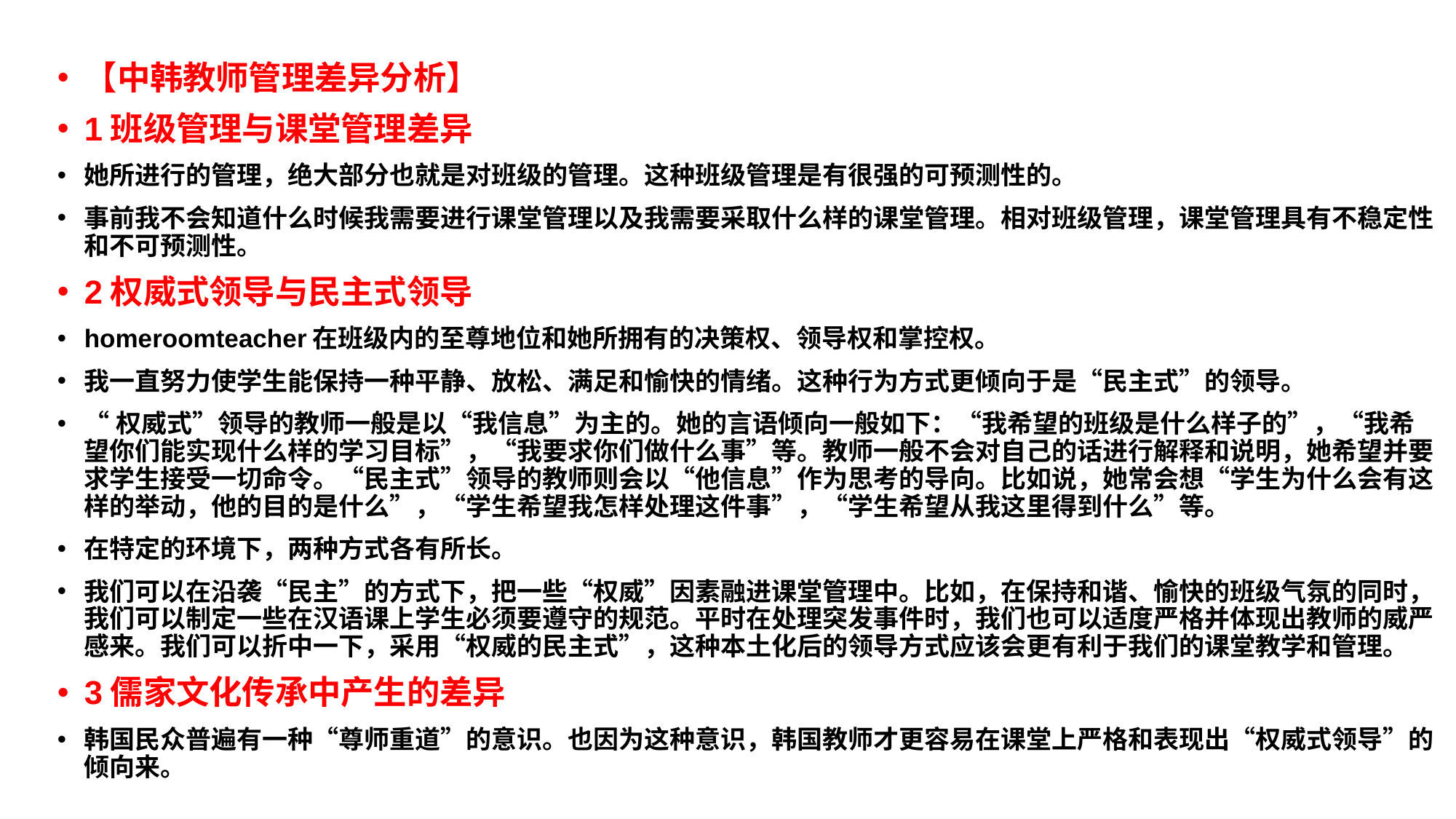

【中韩教师管理差异分析】
1班级管理与课堂管理差异
她所进行的管理，绝大部分也就是对班级的管理。这种班级管理是有很强的可预测性的。
事前我不会知道什么时候我需要进行课堂管理以及我需要采取什么样的课堂管理。相对班级管理，课堂管理具有不稳定性和不可预测性。
2权威式领导与民主式领导
homeroomteacher在班级内的至尊地位和她所拥有的决策权、领导权和掌控权。
我一直努力使学生能保持一种平静、放松、满足和愉快的情绪。这种行为方式更倾向于是“民主式”的领导。
“权威式”领导的教师一般是以“我信息”为主的。她的言语倾向一般如下：“我希望的班级是什么样子的”，“我希望你们能实现什么样的学习目标”，“我要求你们做什么事”等。教师一般不会对自己的话进行解释和说明，她希望并要求学生接受一切命令。“民主式”领导的教师则会以“他信息”作为思考的导向。比如说，她常会想“学生为什么会有这样的举动，他的目的是什么”，“学生希望我怎样处理这件事”，“学生希望从我这里得到什么”等。
在特定的环境下，两种方式各有所长。
我们可以在沿袭“民主”的方式下，把一些“权威”因素融进课堂管理中。比如，在保持和谐、愉快的班级气氛的同时，我们可以制定一些在汉语课上学生必须要遵守的规范。平时在处理突发事件时，我们也可以适度严格并体现出教师的威严感来。我们可以折中一下，采用“权威的民主式”，这种本土化后的领导方式应该会更有利于我们的课堂教学和管理。
3儒家文化传承中产生的差异
韩国民众普遍有一种“尊师重道”的意识。也因为这种意识，韩国教师才更容易在课堂上严格和表现出“权威式领导”的倾向来。